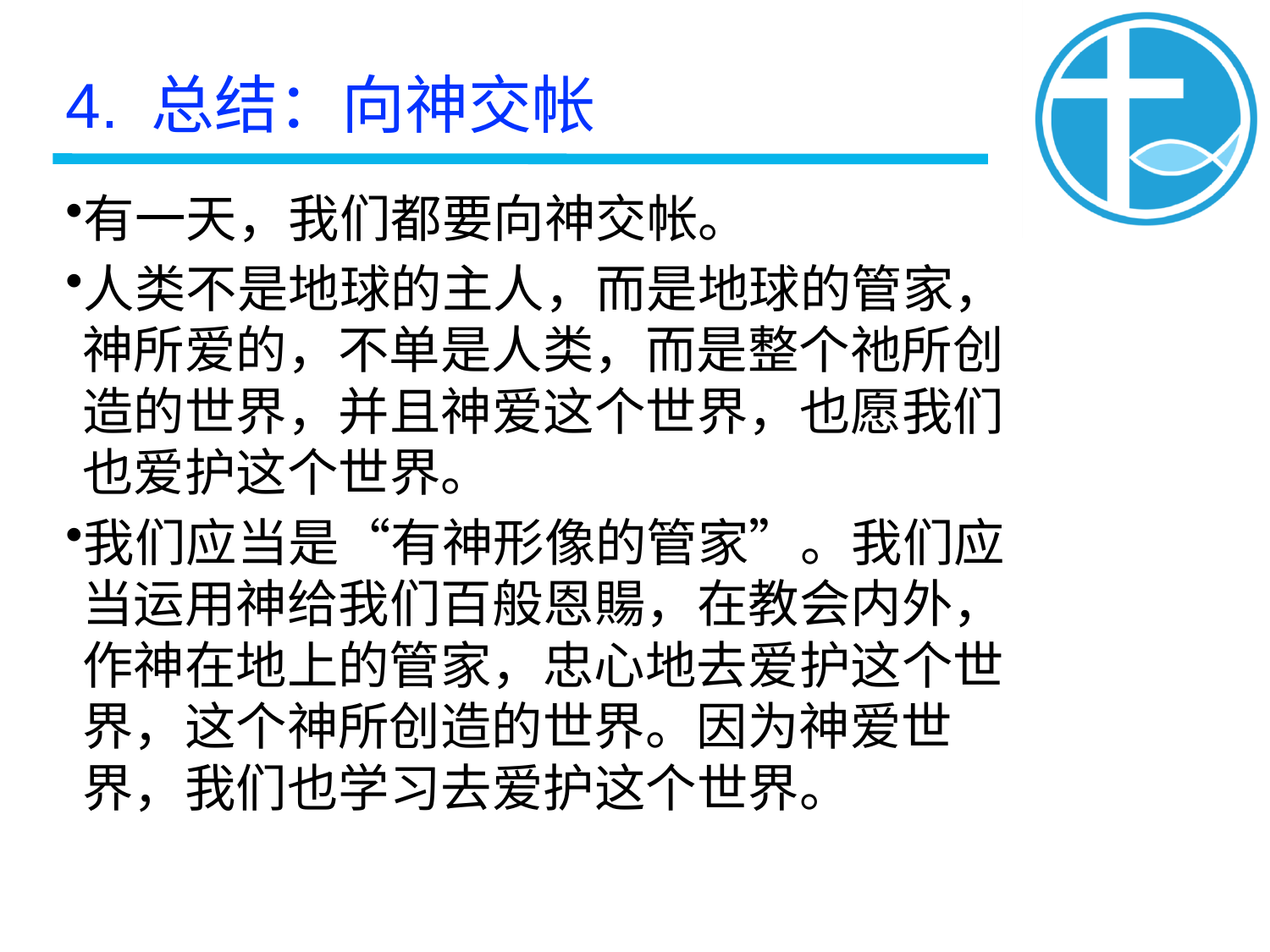

4. 总结：向神交帐
有一天，我们都要向神交帐。
人类不是地球的主人，而是地球的管家，神所爱的，不单是人类，而是整个祂所创造的世界，并且神爱这个世界，也愿我们也爱护这个世界。
我们应当是“有神形像的管家”。我们应当运用神给我们百般恩𧶽，在教会内外，作神在地上的管家，忠心地去爱护这个世界，这个神所创造的世界。因为神爱世界，我们也学习去爱护这个世界。